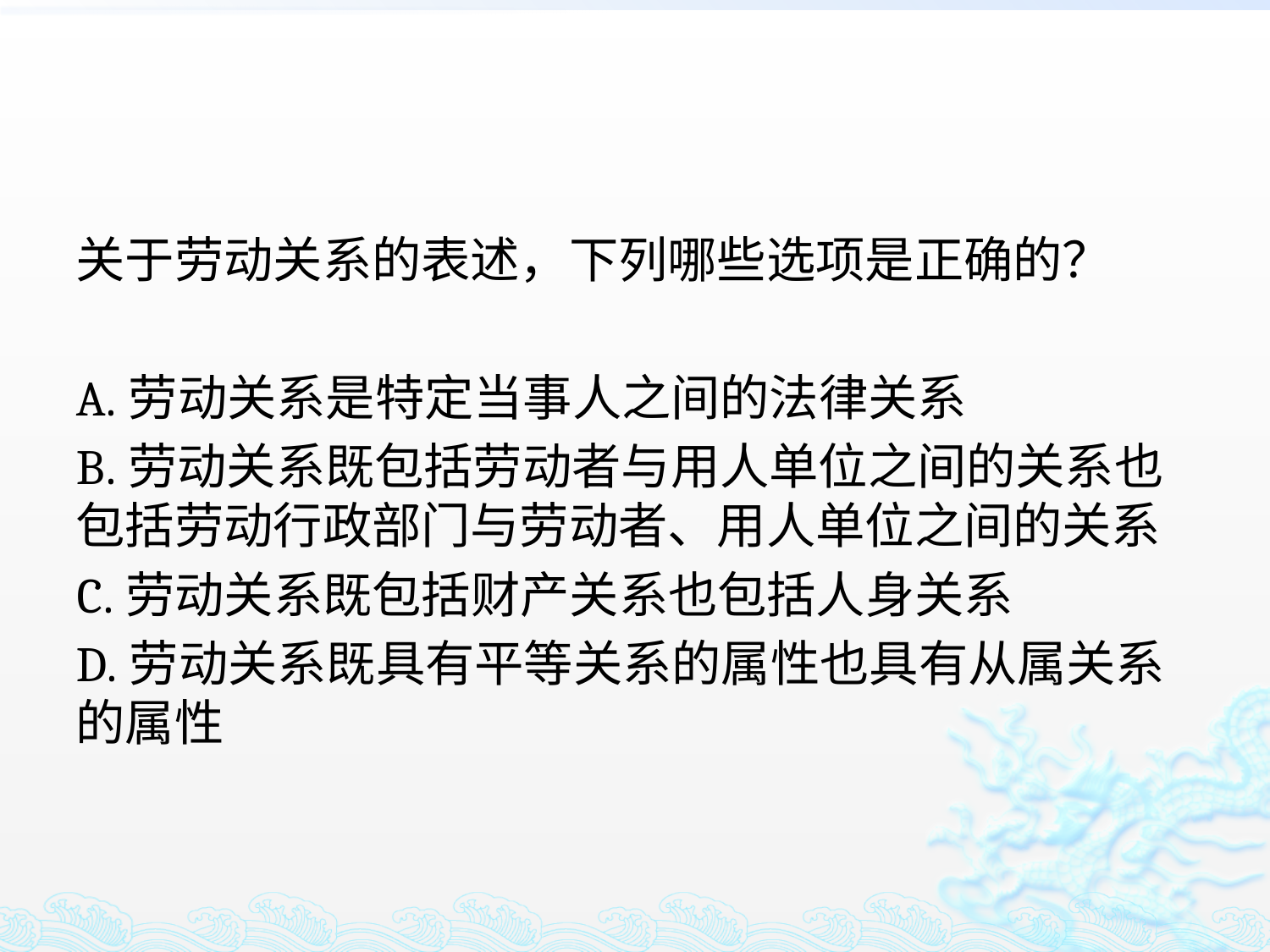

#
关于劳动关系的表述，下列哪些选项是正确的？

A.劳动关系是特定当事人之间的法律关系
B.劳动关系既包括劳动者与用人单位之间的关系也包括劳动行政部门与劳动者、用人单位之间的关系
C.劳动关系既包括财产关系也包括人身关系
D.劳动关系既具有平等关系的属性也具有从属关系的属性